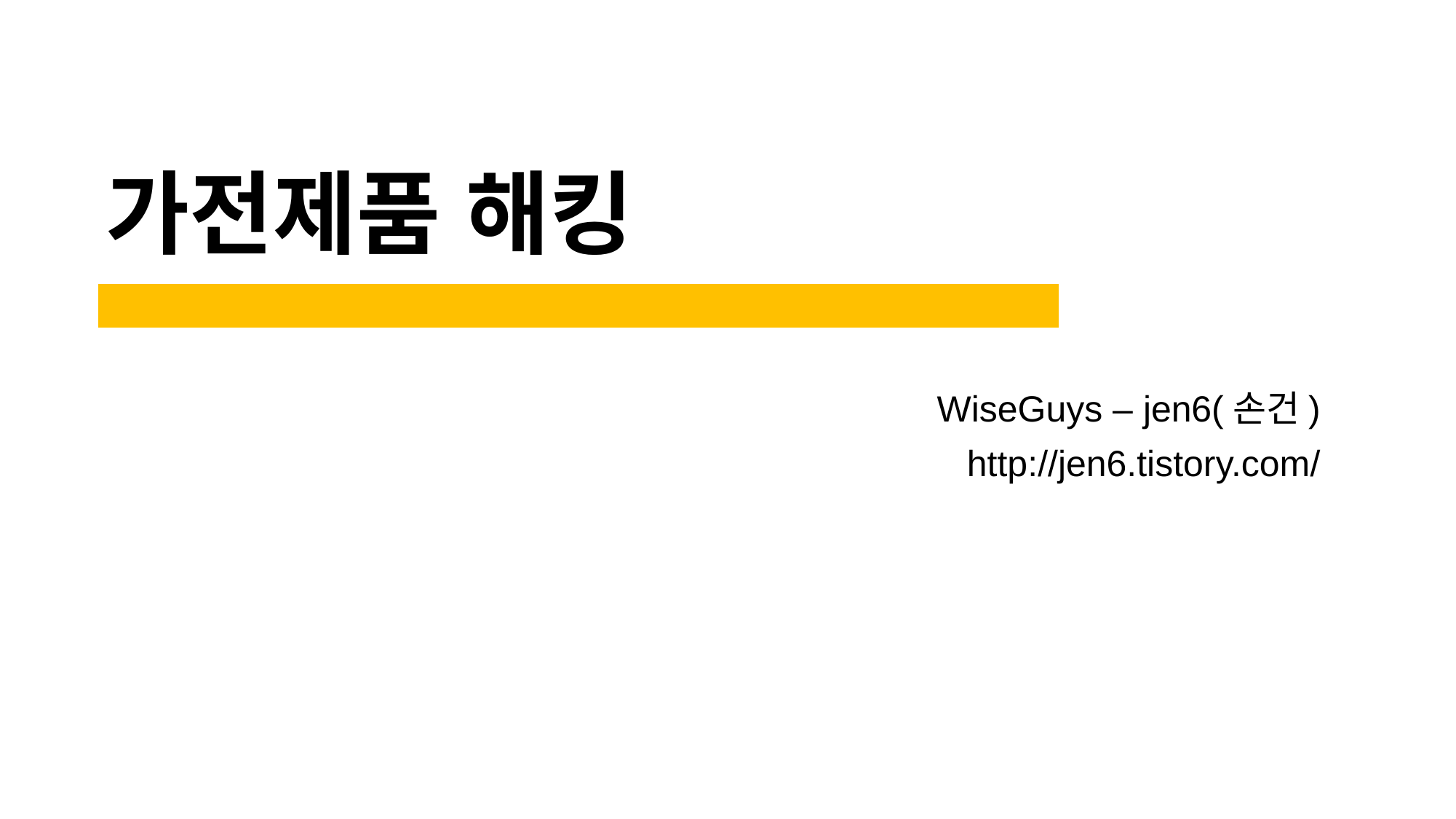

# 가전제품 해킹

WiseGuys – jen6(손건)
http://jen6.tistory.com/